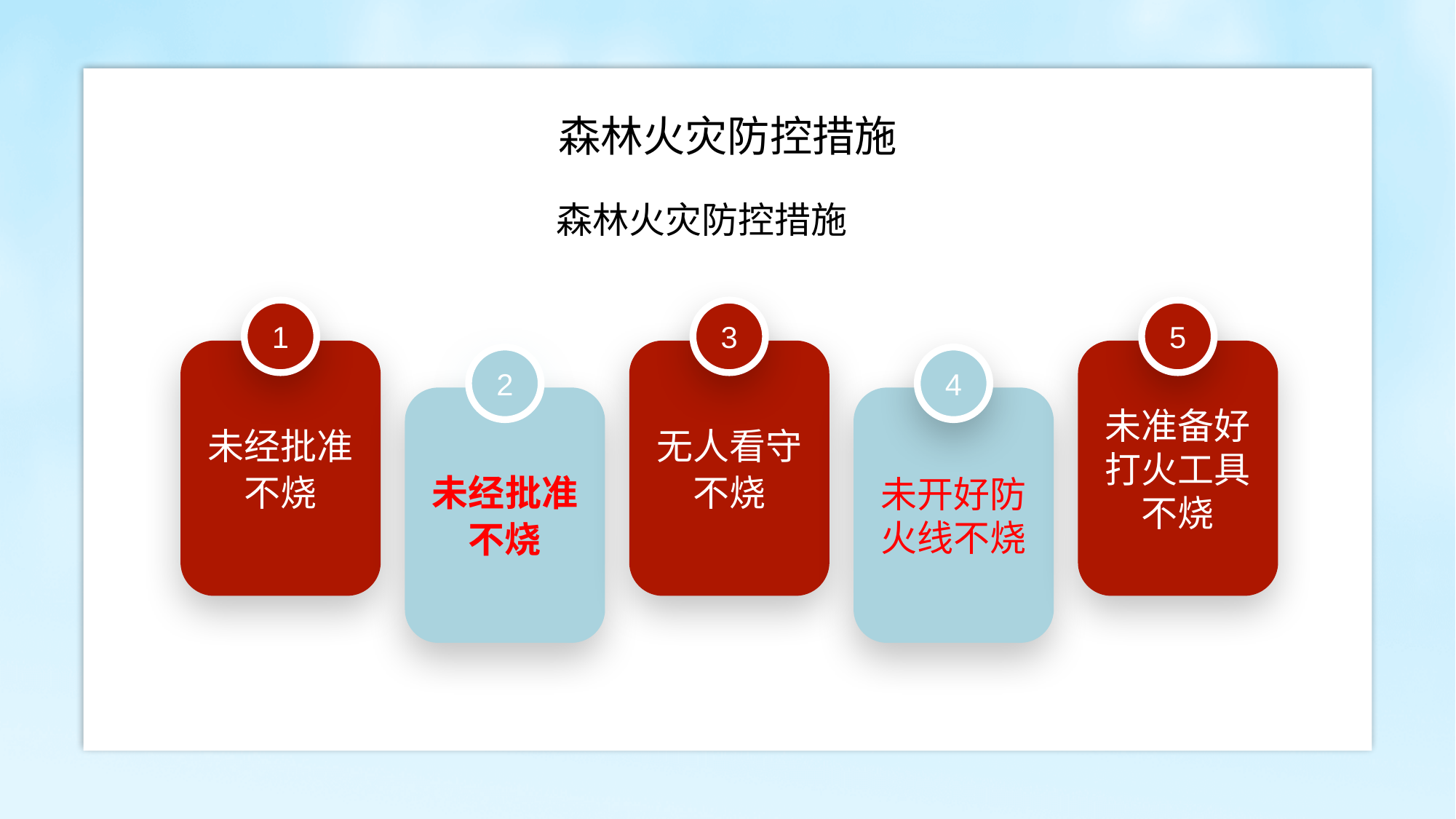

森林火灾防控措施
森林火灾防控措施
1
3
5
未经批准
不烧
无人看守
不烧
未准备好打火工具不烧
2
4
未经批准
不烧
未开好防火线不烧